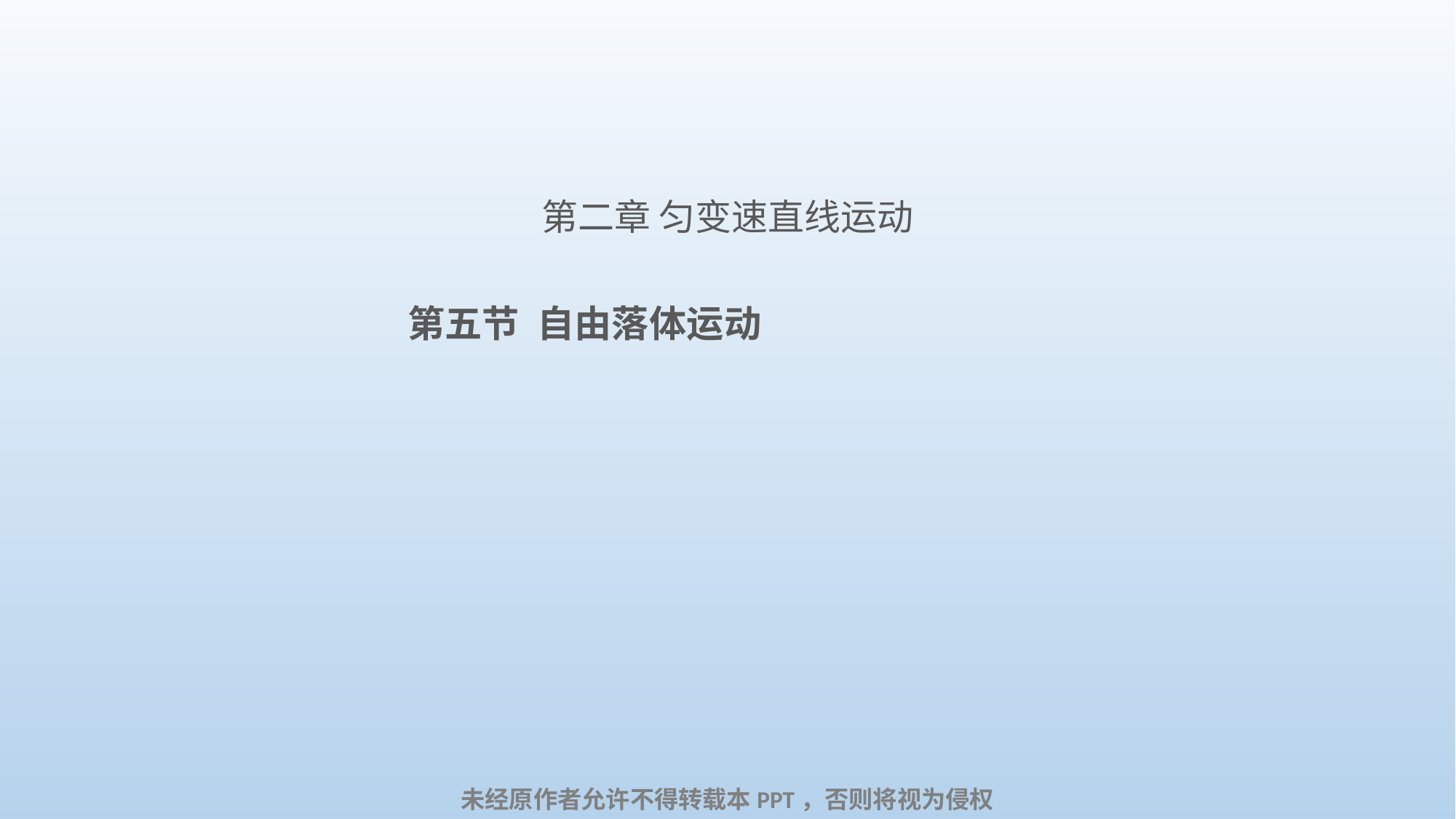

第二章 匀变速直线运动
# 第五节  自由落体运动
未经原作者允许不得转载本PPT，否则将视为侵权